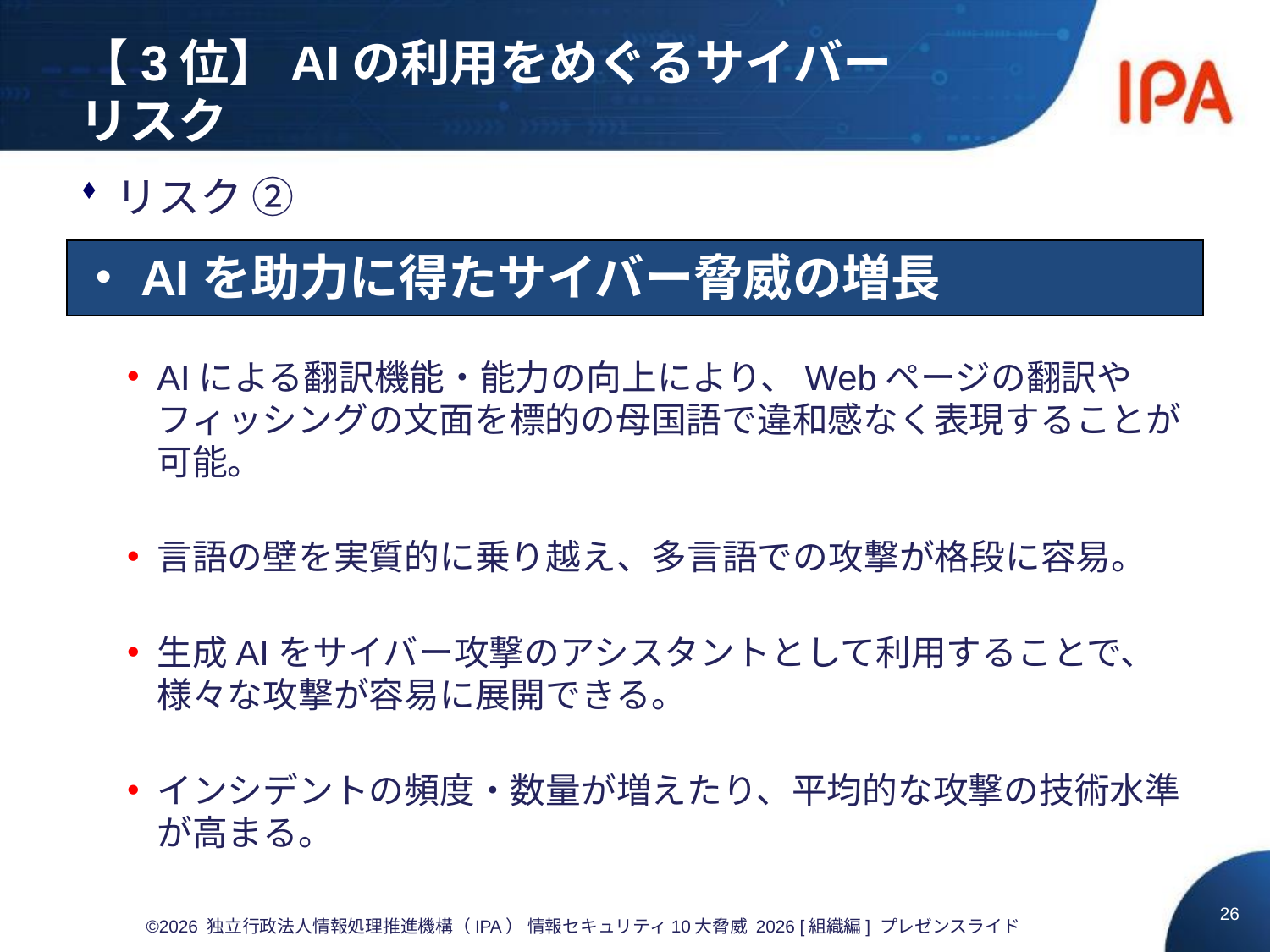

# 【3位】AIの利用をめぐるサイバーリスク
リスク ②

AIによる翻訳機能・能力の向上により、Webページの翻訳やフィッシングの文面を標的の母国語で違和感なく表現することが可能。

言語の壁を実質的に乗り越え、多言語での攻撃が格段に容易。

生成AIをサイバー攻撃のアシスタントとして利用することで、様々な攻撃が容易に展開できる。

インシデントの頻度・数量が増えたり、平均的な攻撃の技術水準が高まる。
・AIを助力に得たサイバー脅威の増長
26
©2026 独立行政法人情報処理推進機構（IPA） 情報セキュリティ10大脅威 2026 [組織編] プレゼンスライド